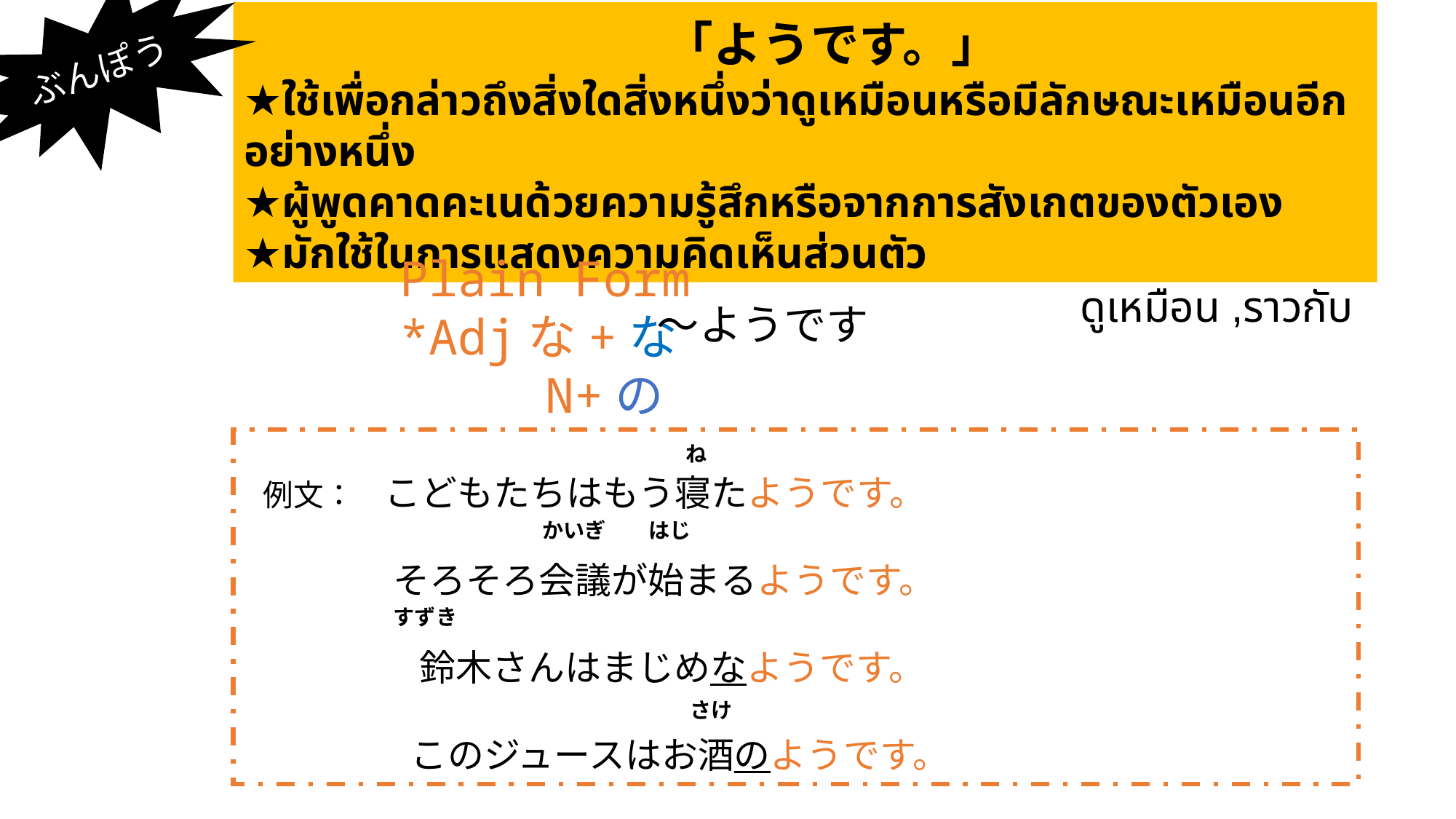

ぶんぽう
　「ようです。」
★ใช้เพื่อกล่าวถึงสิ่งใดสิ่งหนึ่งว่าดูเหมือนหรือมีลักษณะเหมือนอีกอย่างหนึ่ง
★ผู้พูดคาดคะเนด้วยความรู้สึกหรือจากการสังเกตของตัวเอง
★มักใช้ในการแสดงความคิดเห็นส่วนตัว
　　　　　　　　　　　　　　　　ดูเหมือน ,ราวกับ
Plain Form
*Adjな+な
     N+の
～ようです

　　　　　　　　　　　　　　　　　ね

例文：　こどもたちはもう寝たようです。
　     　  そろそろ会議が始まるようです。
                  鈴木さんはまじめなようです。
                 このジュースはお酒のようです。

　　　　　　　　かいぎ　　はじ
　すずき
　　　　　　さけ